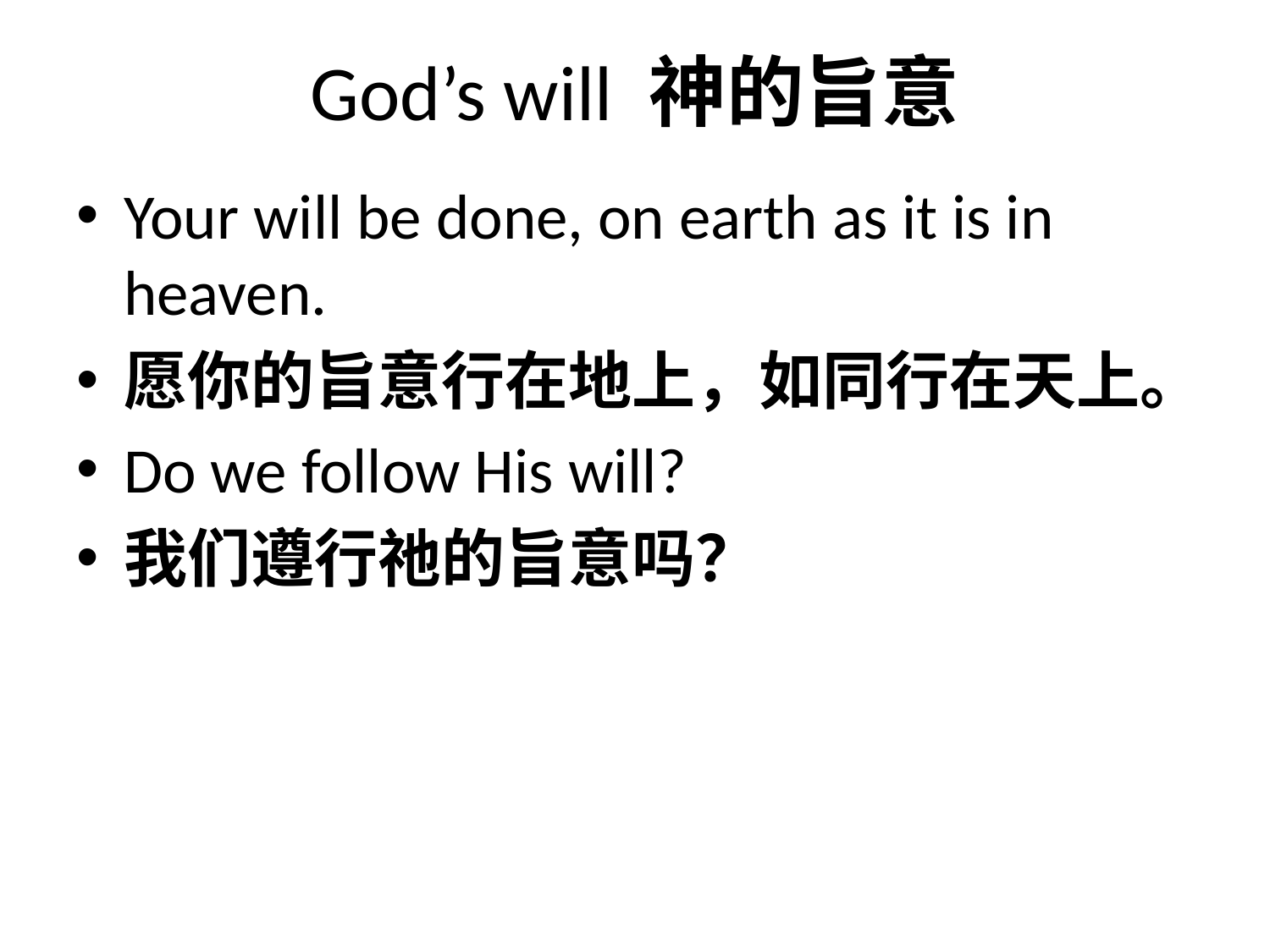

# God’s will 神的旨意
Your will be done, on earth as it is in heaven.
愿你的旨意行在地上，如同行在天上。
Do we follow His will?
我们遵行祂的旨意吗？